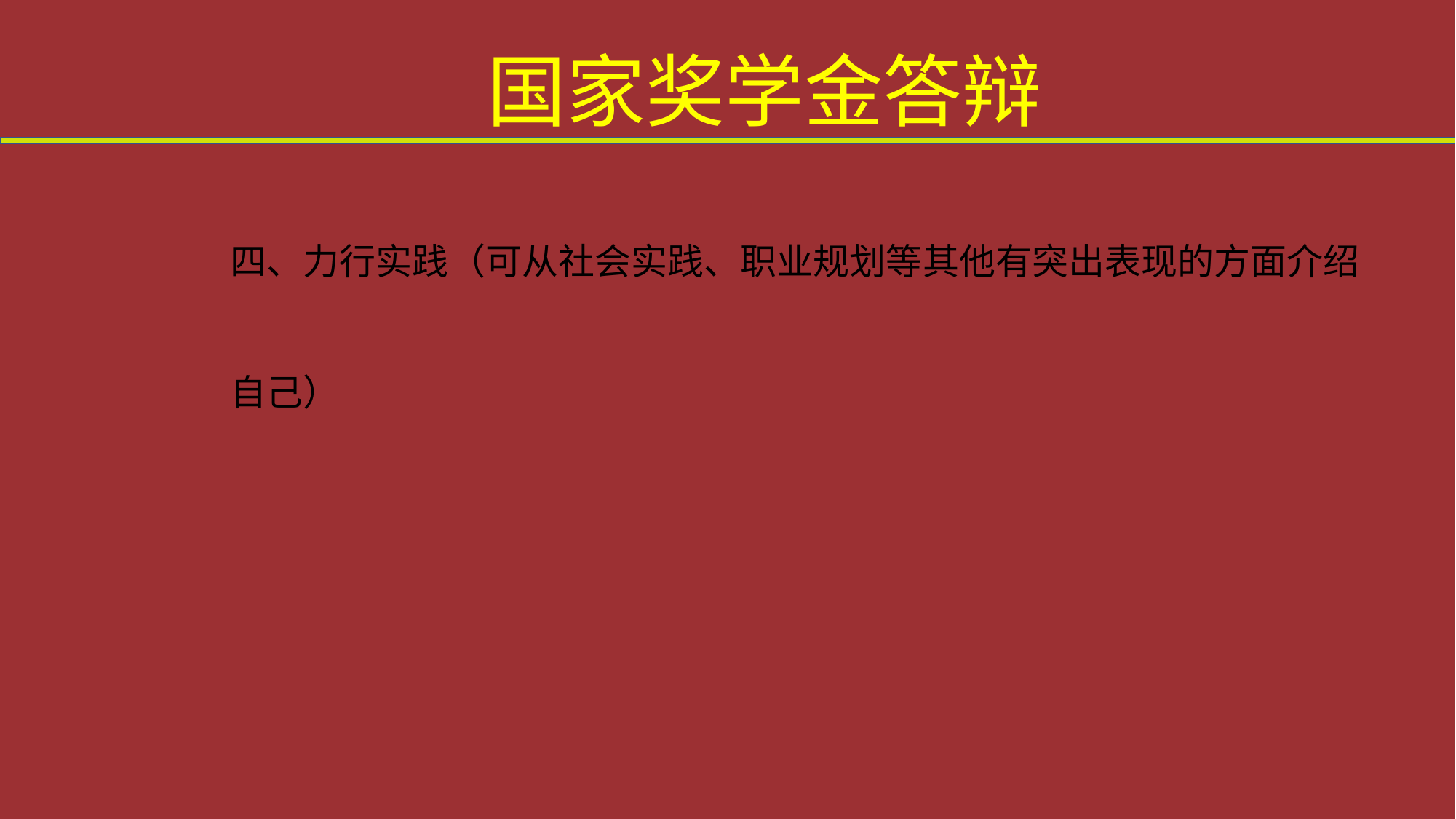

# 国家奖学金答辩

四、力行实践（可从社会实践、职业规划等其他有突出表现的方面介绍自己）